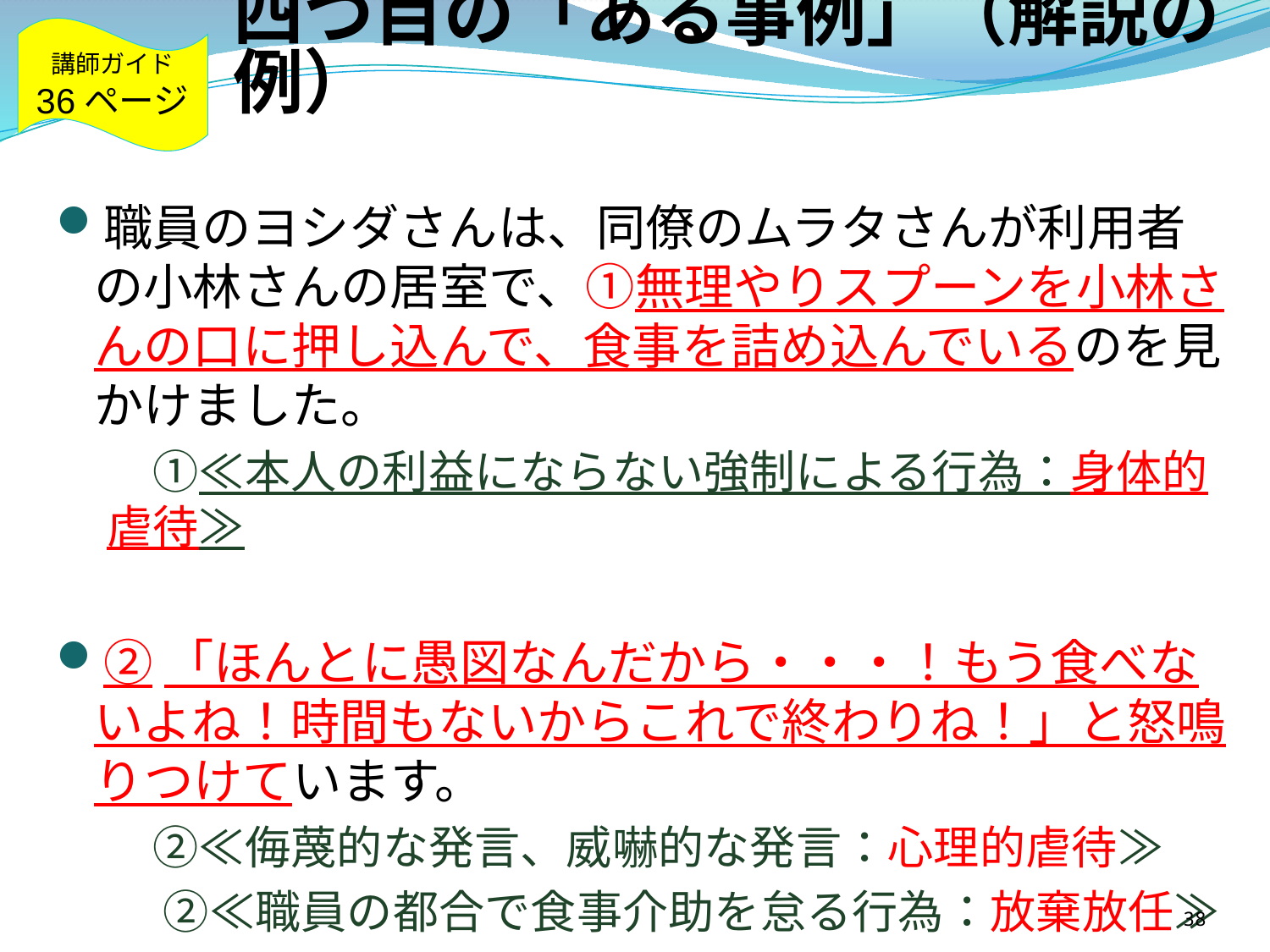

講師ガイド
36ページ
# 四つ目の「ある事例」（解説の例）
職員のヨシダさんは、同僚のムラタさんが利用者の小林さんの居室で、①無理やりスプーンを小林さんの口に押し込んで、食事を詰め込んでいるのを見かけました。
　①≪本人の利益にならない強制による行為：身体的虐待≫

②「ほんとに愚図なんだから・・・！もう食べないよね！時間もないからこれで終わりね！」と怒鳴りつけています。
　②≪侮蔑的な発言、威嚇的な発言：心理的虐待≫
　 ②≪職員の都合で食事介助を怠る行為：放棄放任≫
38